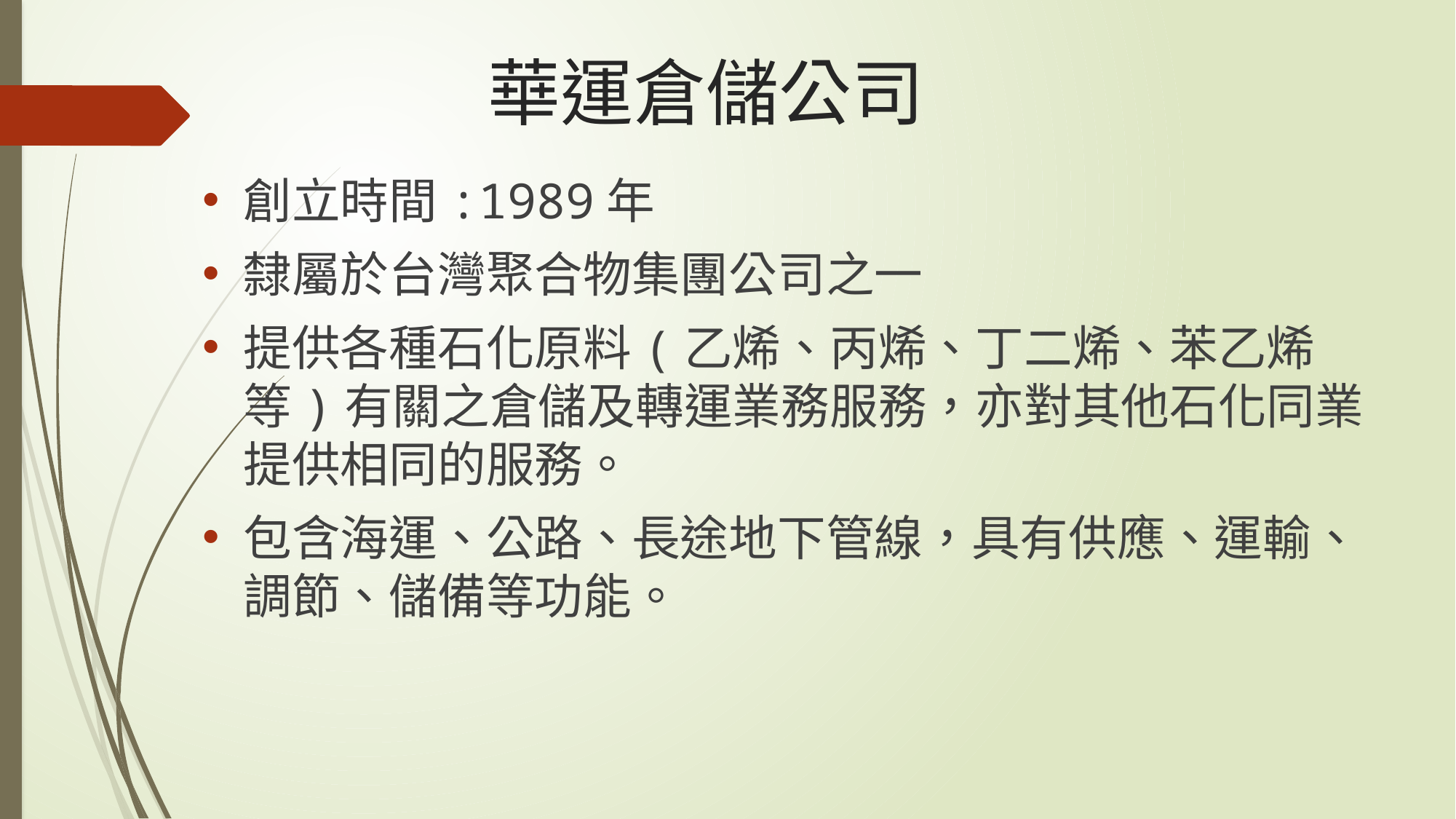

# 華運倉儲公司
創立時間:1989年
隸屬於台灣聚合物集團公司之一
提供各種石化原料(乙烯、丙烯、丁二烯、苯乙烯等)有關之倉儲及轉運業務服務，亦對其他石化同業提供相同的服務。
包含海運、公路、長途地下管線，具有供應、運輸、調節、儲備等功能。